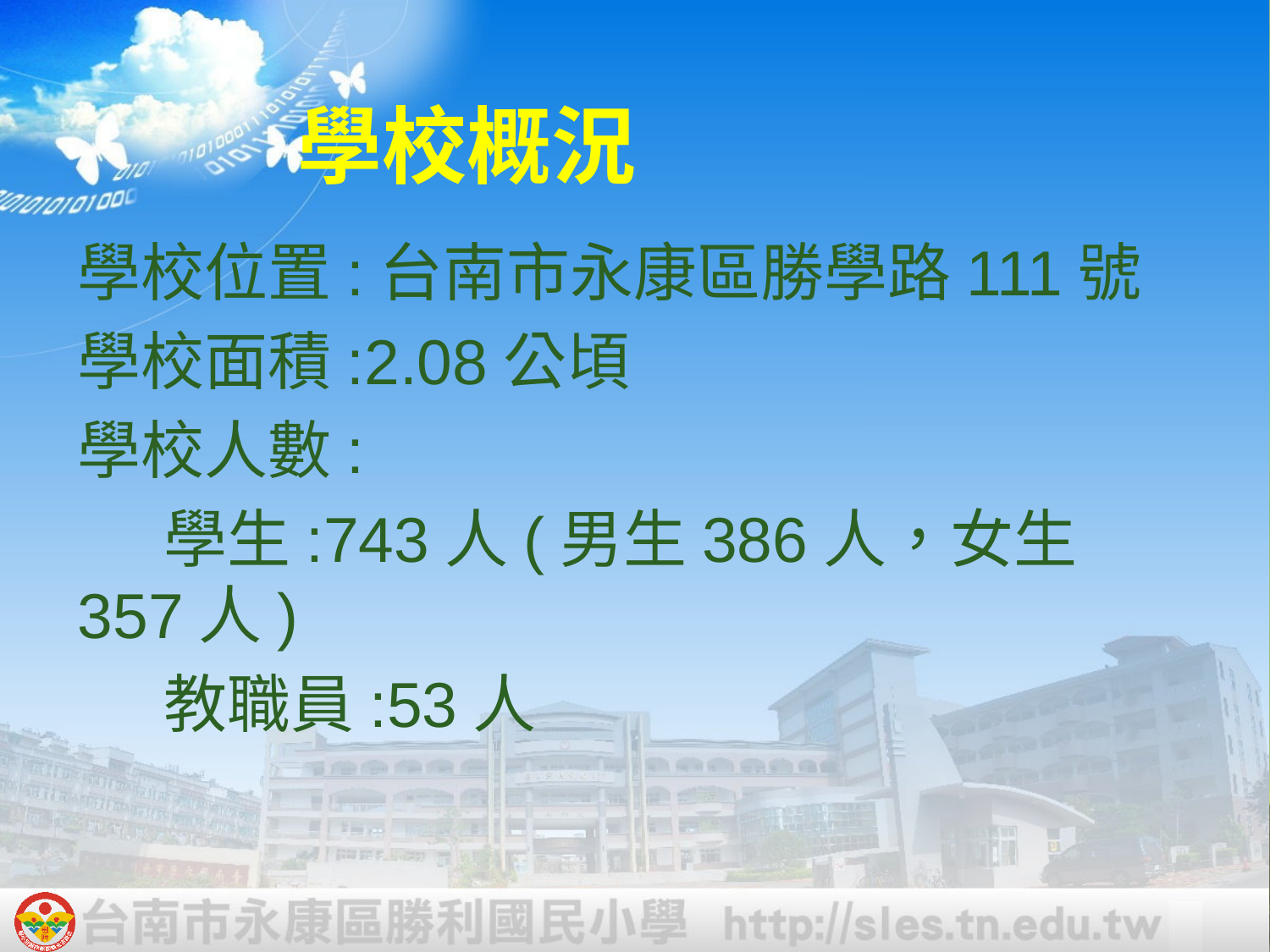

學校概況
學校位置:台南市永康區勝學路111號
學校面積:2.08公頃
學校人數:
     學生:743人(男生386人，女生357人)
     教職員:53人